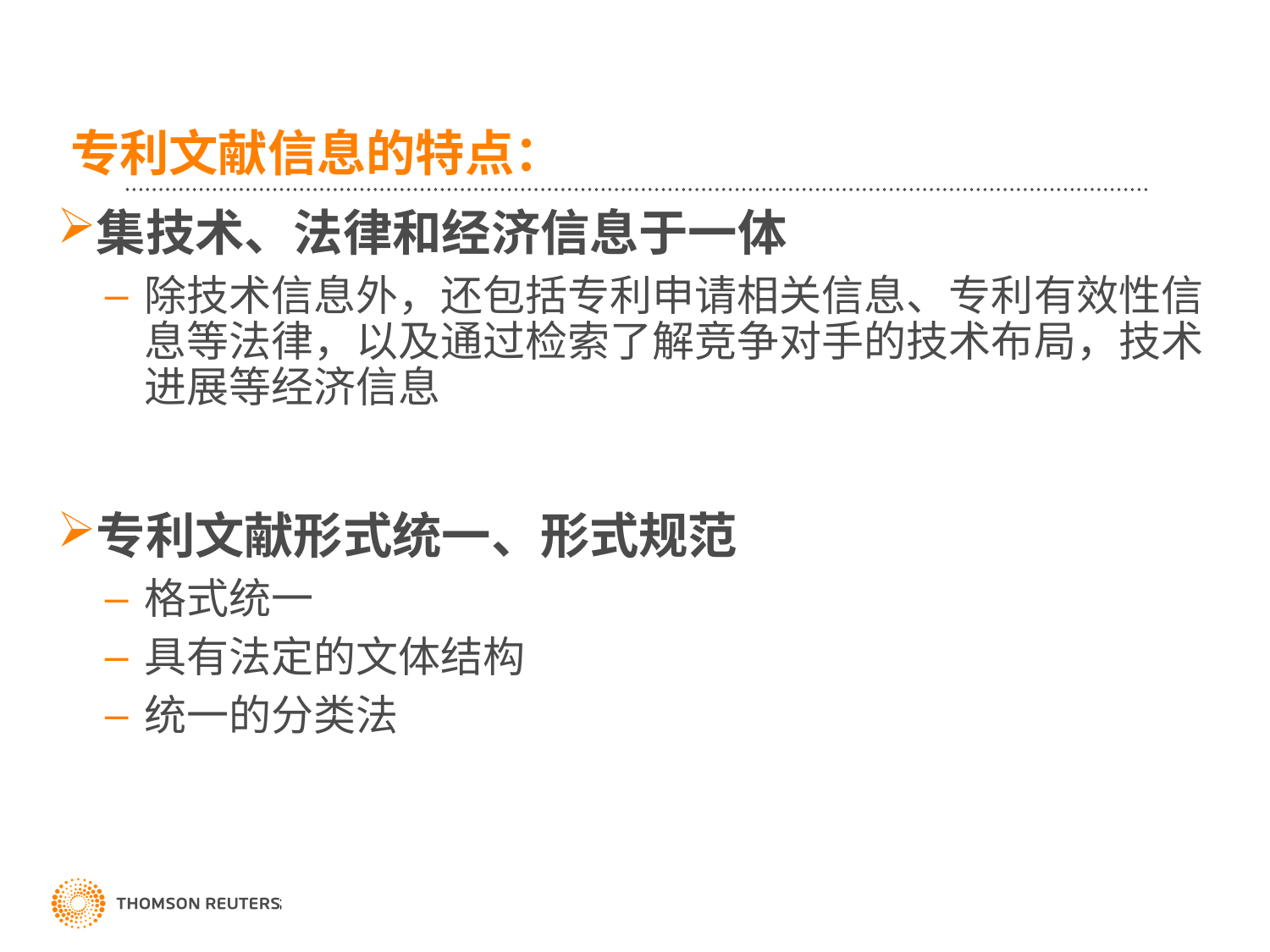

# 专利文献信息的特点：
集技术、法律和经济信息于一体
除技术信息外，还包括专利申请相关信息、专利有效性信息等法律，以及通过检索了解竞争对手的技术布局，技术进展等经济信息

专利文献形式统一、形式规范
格式统一
具有法定的文体结构
统一的分类法